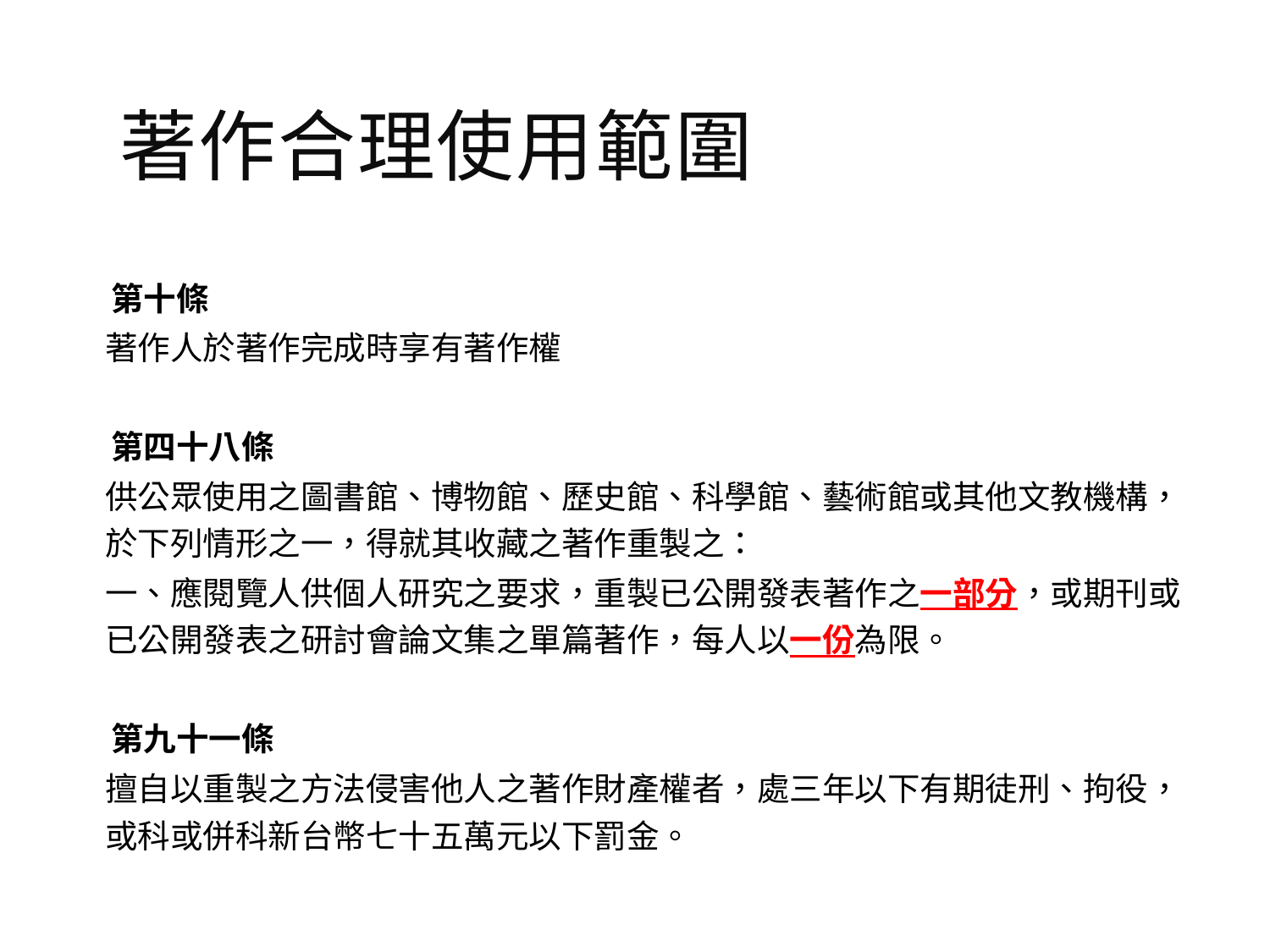

# 著作合理使用範圍
第十條
著作人於著作完成時享有著作權

第四十八條
供公眾使用之圖書館、博物館、歷史館、科學館、藝術館或其他文教機構，於下列情形之一，得就其收藏之著作重製之：
一、應閱覽人供個人研究之要求，重製已公開發表著作之一部分，或期刊或已公開發表之研討會論文集之單篇著作，每人以一份為限。

第九十一條
擅自以重製之方法侵害他人之著作財產權者，處三年以下有期徒刑、拘役，或科或併科新台幣七十五萬元以下罰金。
61